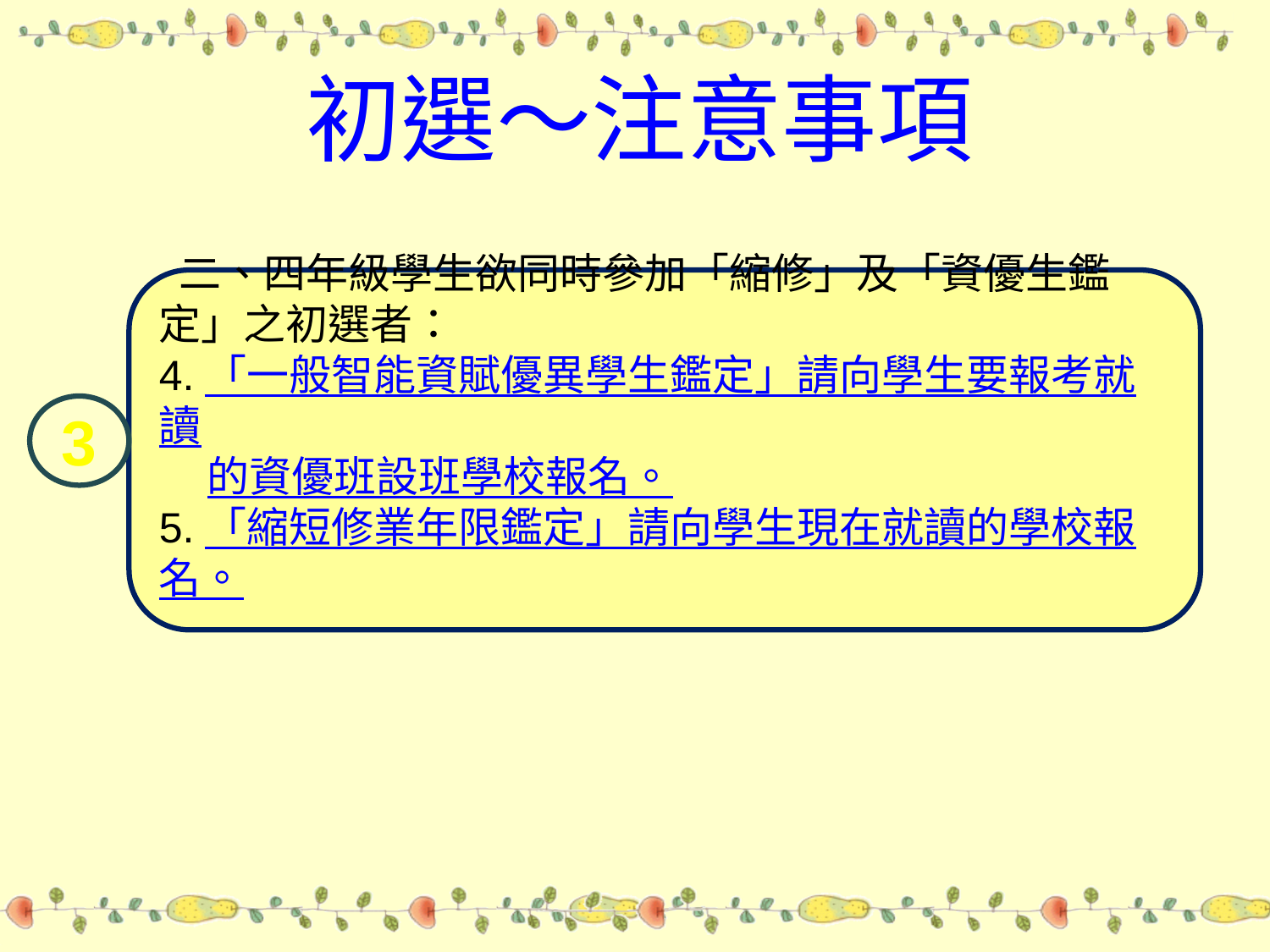

# 初選～注意事項
 二、四年級學生欲同時參加「縮修」及「資優生鑑定」之初選者：
4.「一般智能資賦優異學生鑑定」請向學生要報考就讀
    的資優班設班學校報名。
5.「縮短修業年限鑑定」請向學生現在就讀的學校報名。

3